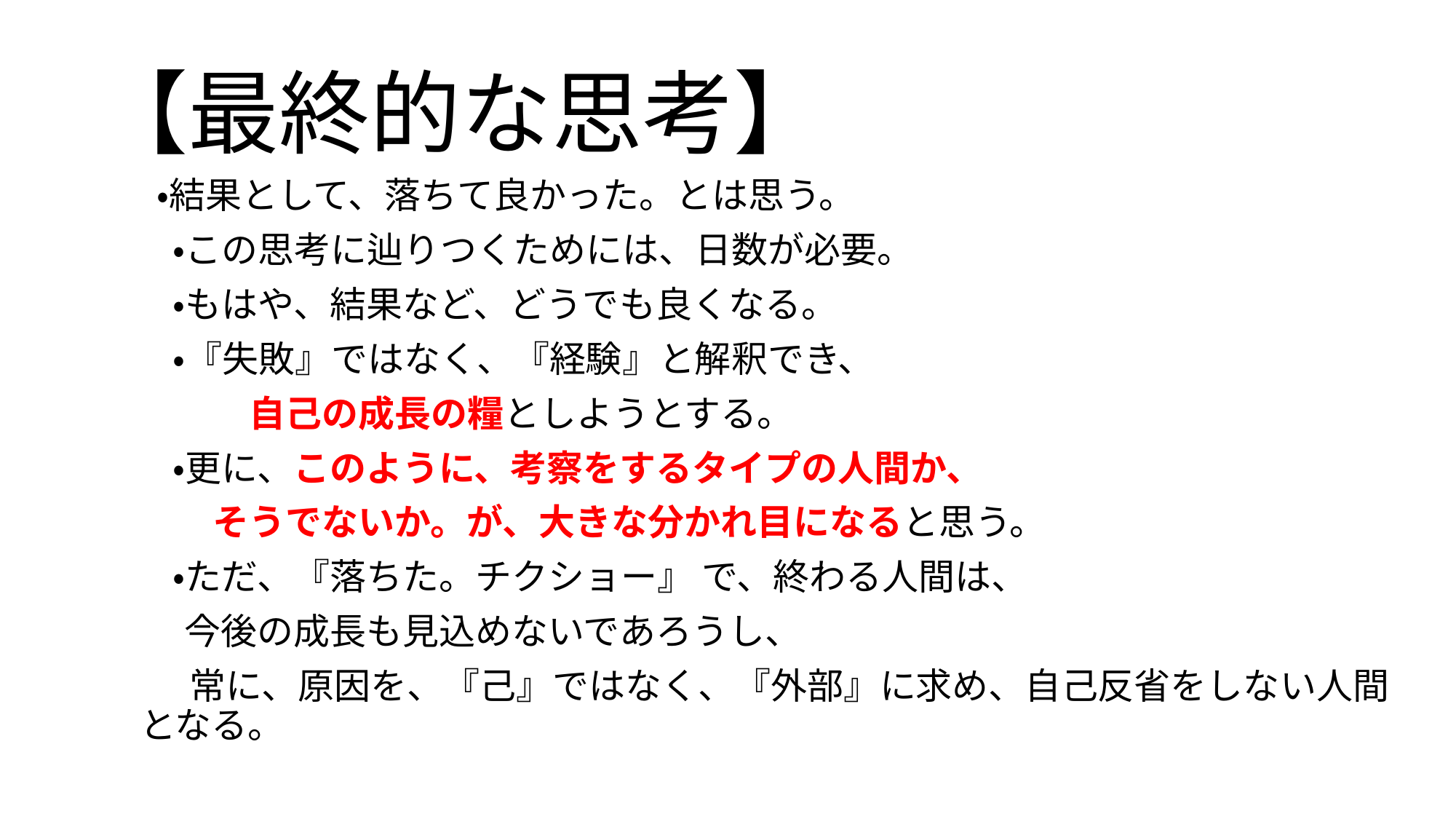

# 【最終的な思考】
 ・結果として、落ちて良かった。とは思う。
   ・この思考に辿りつくためには、日数が必要。
   ・もはや、結果など、どうでも良くなる。
   ・『失敗』ではなく、『経験』と解釈でき、
　　　自己の成長の糧としようとする。
   ・更に、このように、考察をするタイプの人間か、
　　そうでないか。が、大きな分かれ目になると思う。
   ・ただ、『落ちた。チクショー』 で、終わる人間は、
　 今後の成長も見込めないであろうし、
     常に、原因を、『己』ではなく、『外部』に求め、自己反省をしない人間となる。